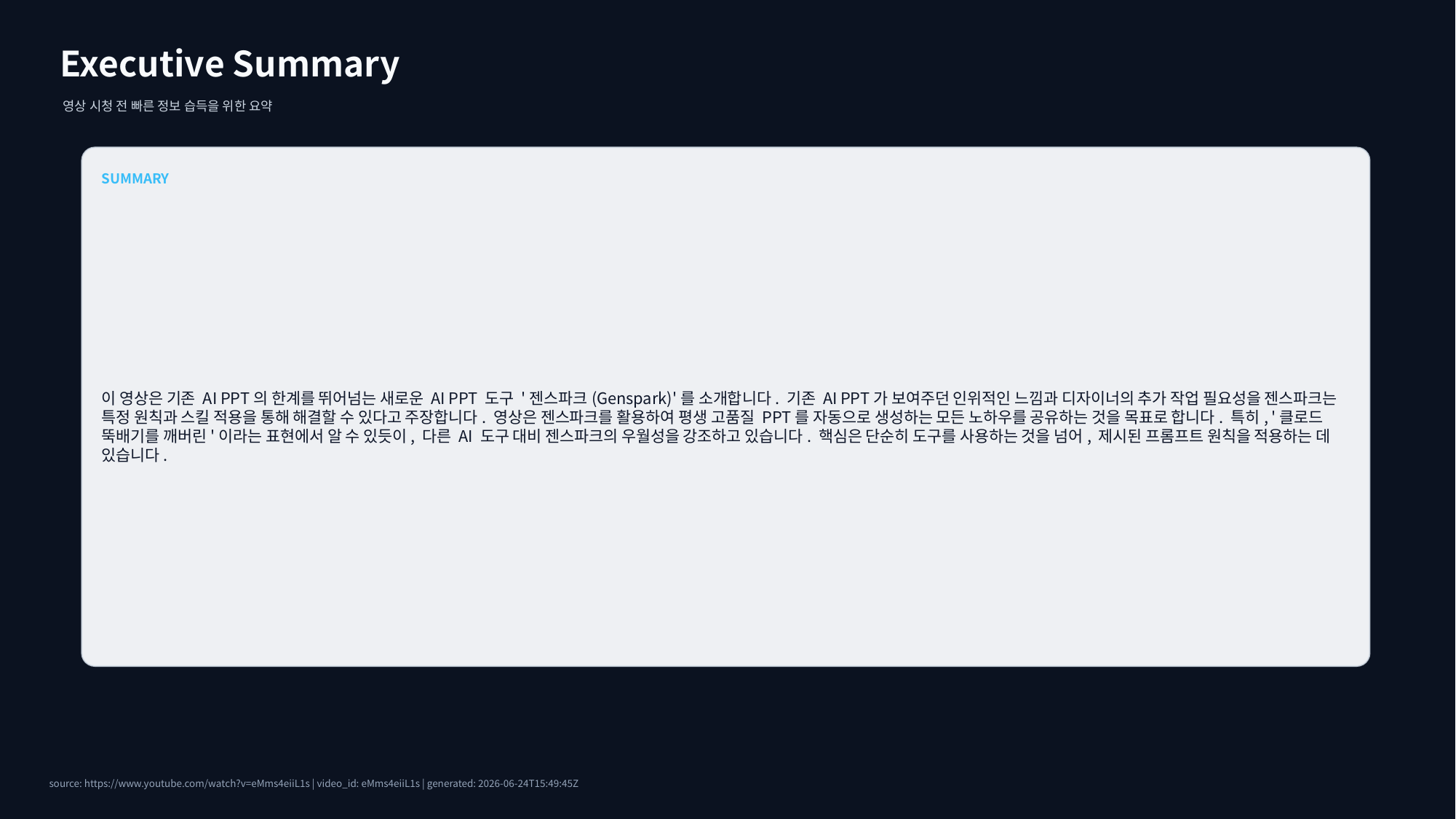

Executive Summary
영상 시청 전 빠른 정보 습득을 위한 요약

SUMMARY
이 영상은 기존 AI PPT의 한계를 뛰어넘는 새로운 AI PPT 도구 '젠스파크(Genspark)'를 소개합니다. 기존 AI PPT가 보여주던 인위적인 느낌과 디자이너의 추가 작업 필요성을 젠스파크는 특정 원칙과 스킬 적용을 통해 해결할 수 있다고 주장합니다. 영상은 젠스파크를 활용하여 평생 고품질 PPT를 자동으로 생성하는 모든 노하우를 공유하는 것을 목표로 합니다. 특히, '클로드 뚝배기를 깨버린'이라는 표현에서 알 수 있듯이, 다른 AI 도구 대비 젠스파크의 우월성을 강조하고 있습니다. 핵심은 단순히 도구를 사용하는 것을 넘어, 제시된 프롬프트 원칙을 적용하는 데 있습니다.
source: https://www.youtube.com/watch?v=eMms4eiiL1s | video_id: eMms4eiiL1s | generated: 2026-06-24T15:49:45Z